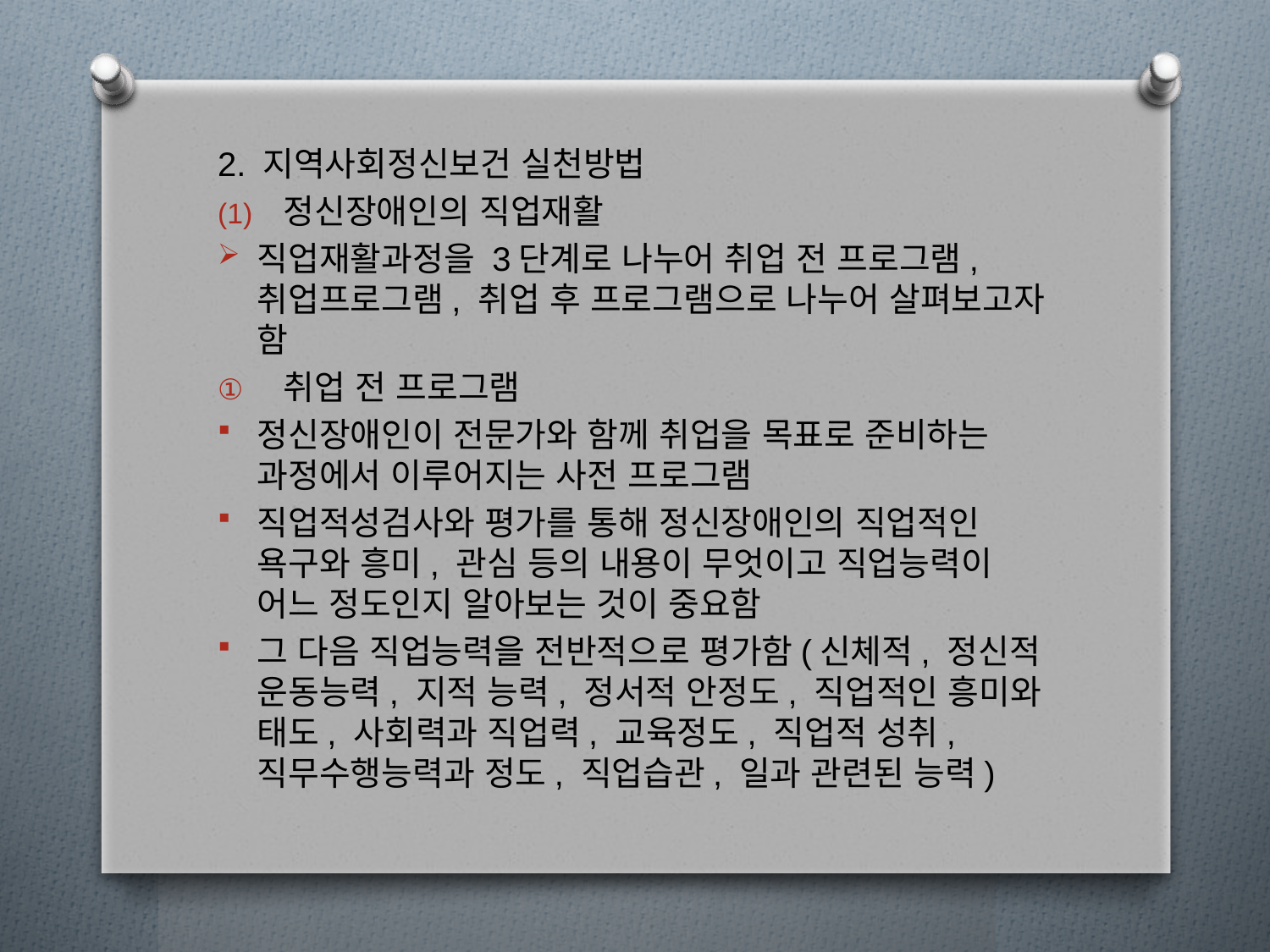

2. 지역사회정신보건 실천방법
정신장애인의 직업재활
직업재활과정을 3단계로 나누어 취업 전 프로그램, 취업프로그램, 취업 후 프로그램으로 나누어 살펴보고자 함
취업 전 프로그램
정신장애인이 전문가와 함께 취업을 목표로 준비하는 과정에서 이루어지는 사전 프로그램
직업적성검사와 평가를 통해 정신장애인의 직업적인 욕구와 흥미, 관심 등의 내용이 무엇이고 직업능력이 어느 정도인지 알아보는 것이 중요함
그 다음 직업능력을 전반적으로 평가함(신체적, 정신적 운동능력, 지적 능력, 정서적 안정도, 직업적인 흥미와 태도, 사회력과 직업력, 교육정도, 직업적 성취, 직무수행능력과 정도, 직업습관, 일과 관련된 능력)